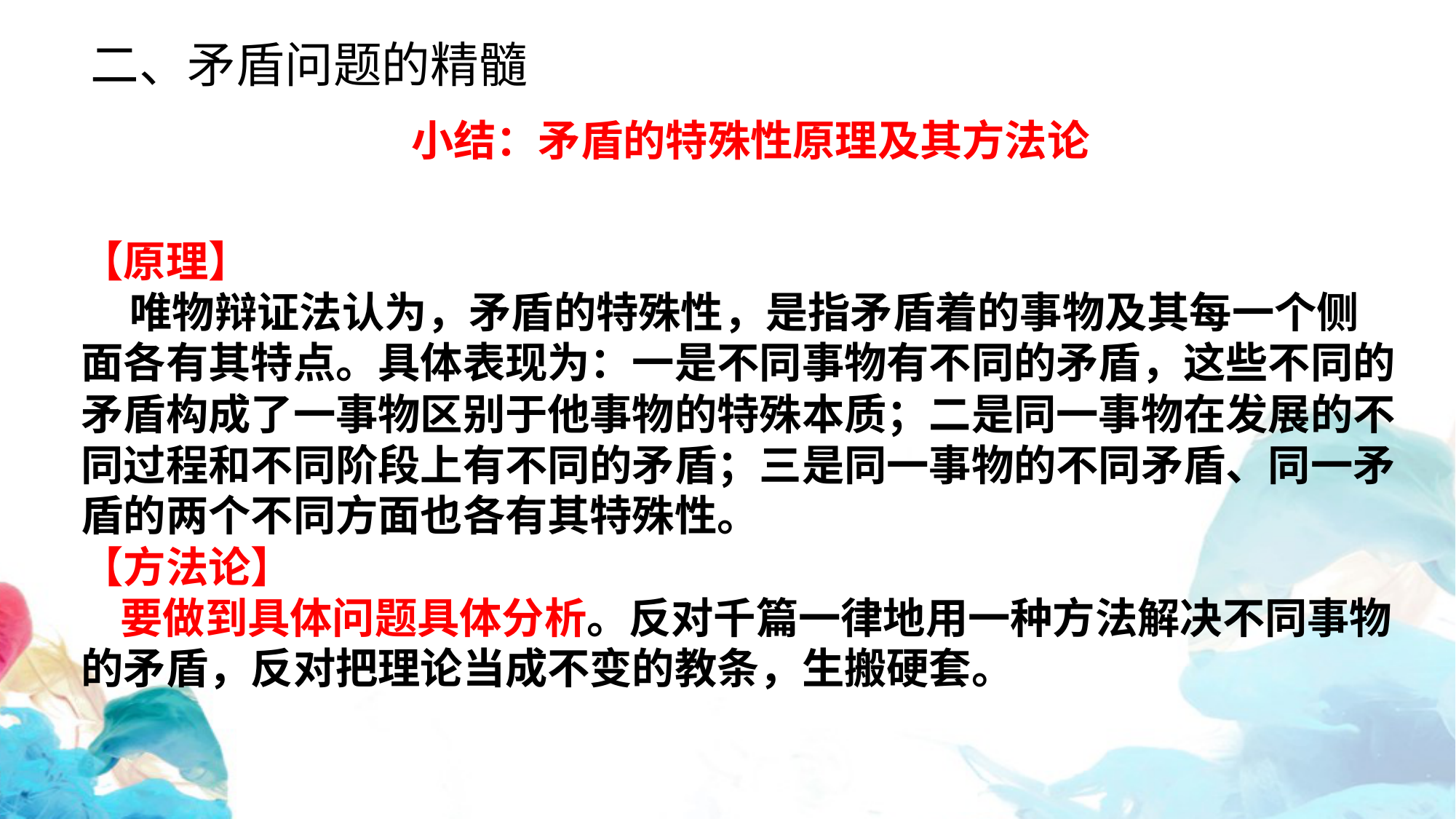

二、矛盾问题的精髓
小结：矛盾的特殊性原理及其方法论
【原理】
    唯物辩证法认为，矛盾的特殊性，是指矛盾着的事物及其每一个侧面各有其特点。具体表现为：一是不同事物有不同的矛盾，这些不同的矛盾构成了一事物区别于他事物的特殊本质；二是同一事物在发展的不同过程和不同阶段上有不同的矛盾；三是同一事物的不同矛盾、同一矛盾的两个不同方面也各有其特殊性。
【方法论】
   要做到具体问题具体分析。反对千篇一律地用一种方法解决不同事物的矛盾，反对把理论当成不变的教条，生搬硬套。